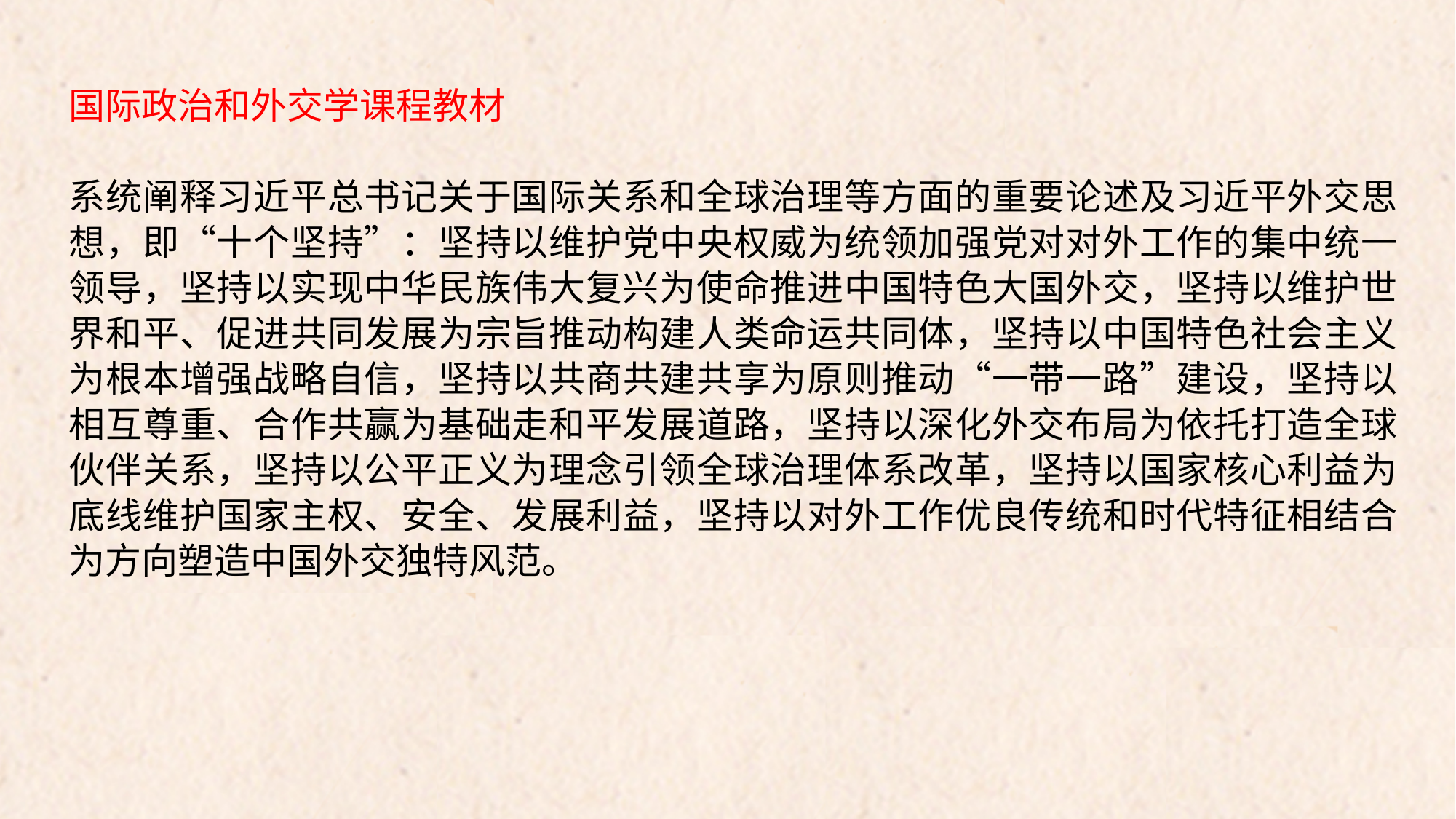

国际政治和外交学课程教材

系统阐释习近平总书记关于国际关系和全球治理等方面的重要论述及习近平外交思想，即“十个坚持”：坚持以维护党中央权威为统领加强党对对外工作的集中统一领导，坚持以实现中华民族伟大复兴为使命推进中国特色大国外交，坚持以维护世界和平、促进共同发展为宗旨推动构建人类命运共同体，坚持以中国特色社会主义为根本增强战略自信，坚持以共商共建共享为原则推动“一带一路”建设，坚持以相互尊重、合作共赢为基础走和平发展道路，坚持以深化外交布局为依托打造全球伙伴关系，坚持以公平正义为理念引领全球治理体系改革，坚持以国家核心利益为底线维护国家主权、安全、发展利益，坚持以对外工作优良传统和时代特征相结合为方向塑造中国外交独特风范。